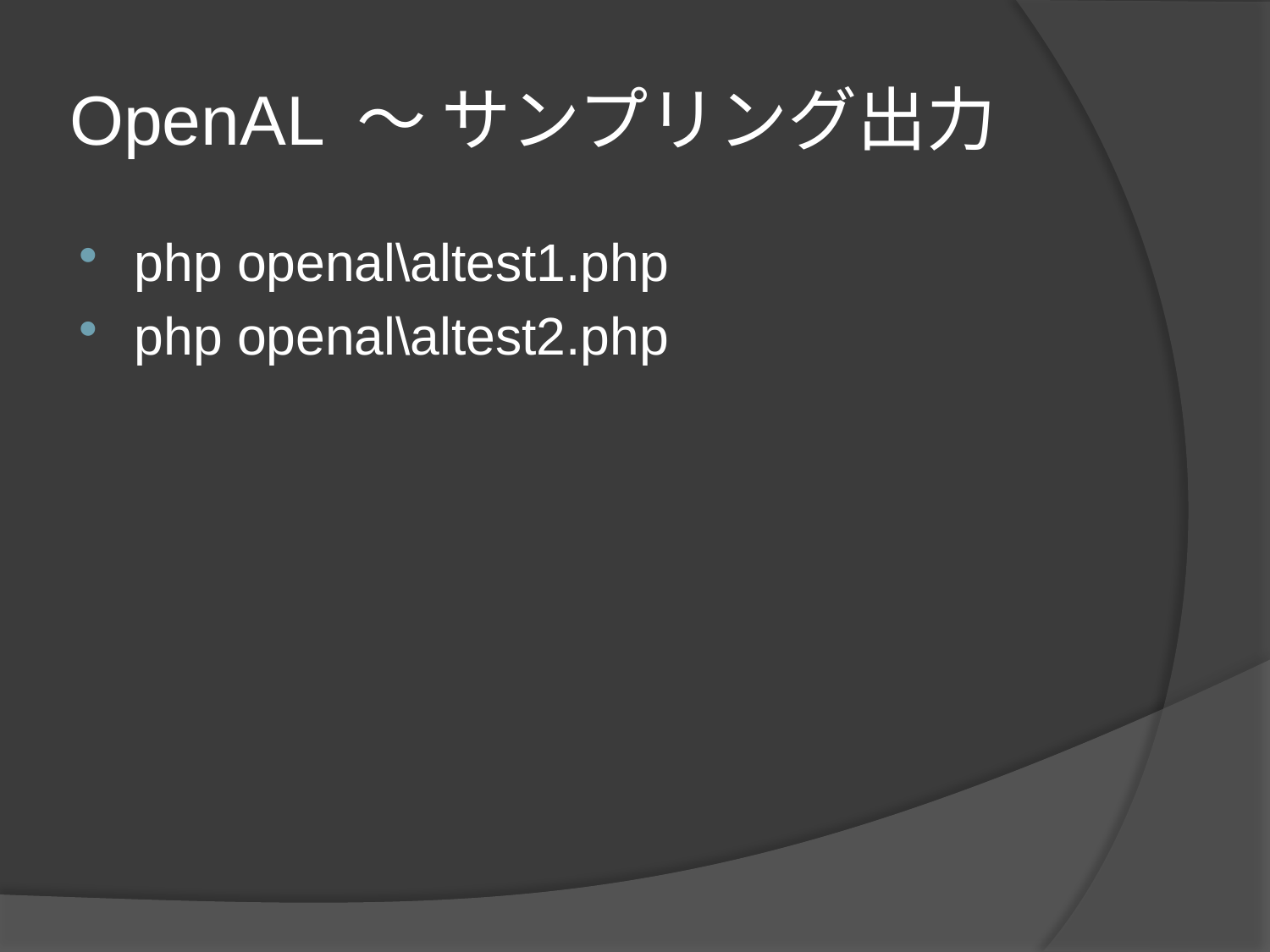

# OpenAL ～ サンプリング出力
php openal\altest1.php
php openal\altest2.php